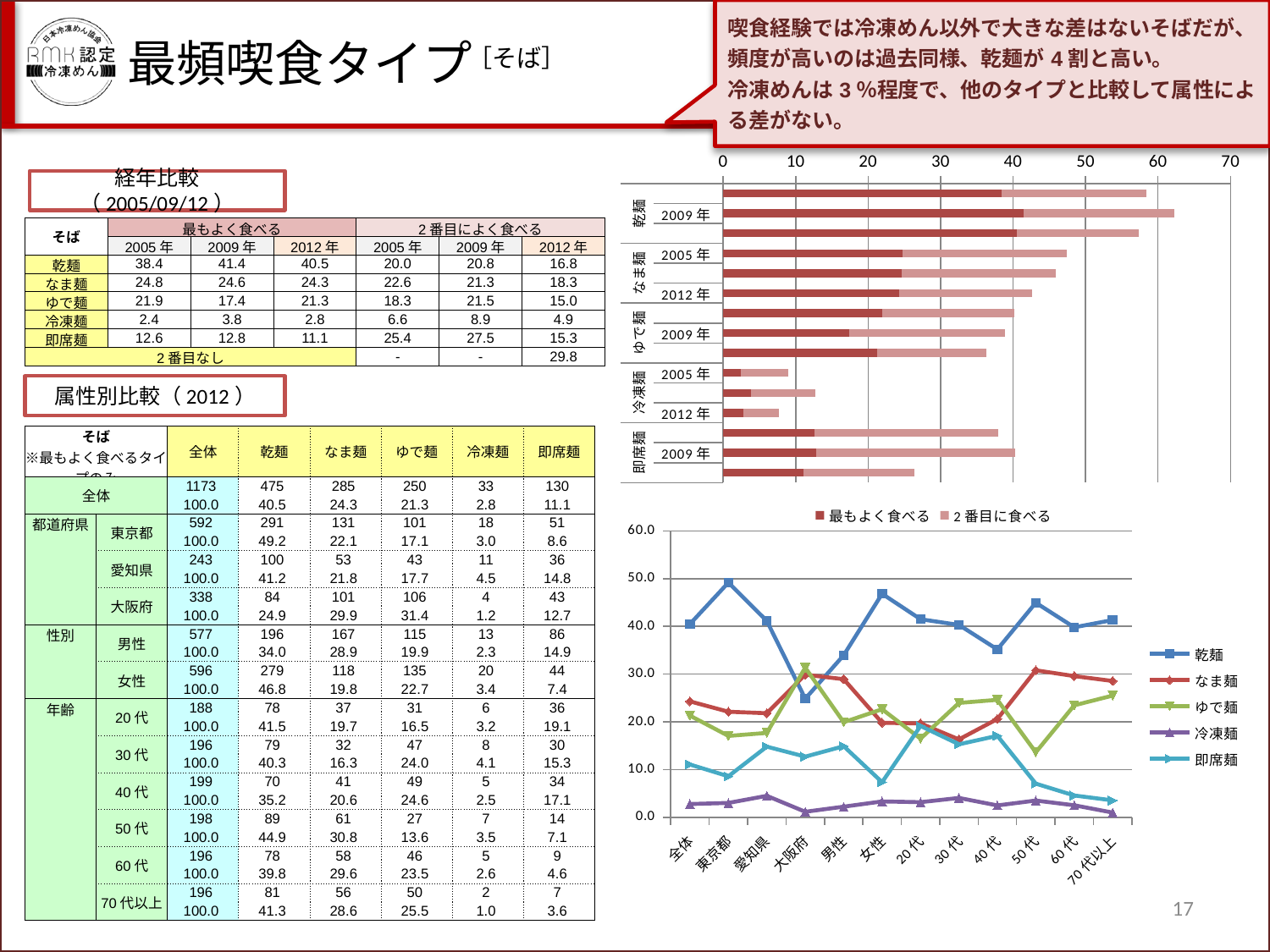

喫食経験では冷凍めん以外で大きな差はないそばだが、頻度が高いのは過去同様、乾麺が4割と高い。
冷凍めんは3％程度で、他のタイプと比較して属性による差がない。
最頻喫食タイプ
［そば］

### Chart

| Category | 最もよく食べる | 2番目に食べる |
|---|---|---|
| 2005年 | 38.4 | 20.0 |
| 2009年 | 41.4 | 20.8 |
| 2012年 | 40.5 | 16.8 |
| 2005年 | 24.8 | 22.6 |
| 2009年 | 24.6 | 21.3 |
| 2012年 | 24.3 | 18.3 |
| 2005年 | 21.9 | 18.3 |
| 2009年 | 17.4 | 21.5 |
| 2012年 | 21.3 | 15.0 |
| 2005年 | 2.4 | 6.6 |
| 2009年 | 3.8 | 8.9 |
| 2012年 | 2.8 | 4.9 |
| 2005年 | 12.6 | 25.4 |
| 2009年 | 12.8 | 27.5 |
| 2012年 | 11.1 | 15.3 |
経年比較（2005/09/12）
| そば | 最もよく食べる |  |  | 2番目によく食べる |  |  |
| --- | --- | --- | --- | --- | --- | --- |
|  | 2005年 | 2009年 | 2012年 | 2005年 | 2009年 | 2012年 |
| 乾麺 | 38.4 | 41.4 | 40.5 | 20.0 | 20.8 | 16.8 |
| なま麺 | 24.8 | 24.6 | 24.3 | 22.6 | 21.3 | 18.3 |
| ゆで麺 | 21.9 | 17.4 | 21.3 | 18.3 | 21.5 | 15.0 |
| 冷凍麺 | 2.4 | 3.8 | 2.8 | 6.6 | 8.9 | 4.9 |
| 即席麺 | 12.6 | 12.8 | 11.1 | 25.4 | 27.5 | 15.3 |
| 2番目なし |  |  |  | - | - | 29.8 |
属性別比較（2012）
| そば ※最もよく食べるタイプのみ |  | 全体 | 乾麺 | なま麺 | ゆで麺 | 冷凍麺 | 即席麺 |
| --- | --- | --- | --- | --- | --- | --- | --- |
| 全体 |  | 1173 | 475 | 285 | 250 | 33 | 130 |
|  |  | 100.0 | 40.5 | 24.3 | 21.3 | 2.8 | 11.1 |
| 都道府県 | 東京都 | 592 | 291 | 131 | 101 | 18 | 51 |
|  |  | 100.0 | 49.2 | 22.1 | 17.1 | 3.0 | 8.6 |
|  | 愛知県 | 243 | 100 | 53 | 43 | 11 | 36 |
|  |  | 100.0 | 41.2 | 21.8 | 17.7 | 4.5 | 14.8 |
|  | 大阪府 | 338 | 84 | 101 | 106 | 4 | 43 |
|  |  | 100.0 | 24.9 | 29.9 | 31.4 | 1.2 | 12.7 |
| 性別 | 男性 | 577 | 196 | 167 | 115 | 13 | 86 |
|  |  | 100.0 | 34.0 | 28.9 | 19.9 | 2.3 | 14.9 |
|  | 女性 | 596 | 279 | 118 | 135 | 20 | 44 |
|  |  | 100.0 | 46.8 | 19.8 | 22.7 | 3.4 | 7.4 |
| 年齢 | 20代 | 188 | 78 | 37 | 31 | 6 | 36 |
|  |  | 100.0 | 41.5 | 19.7 | 16.5 | 3.2 | 19.1 |
|  | 30代 | 196 | 79 | 32 | 47 | 8 | 30 |
|  |  | 100.0 | 40.3 | 16.3 | 24.0 | 4.1 | 15.3 |
|  | 40代 | 199 | 70 | 41 | 49 | 5 | 34 |
|  |  | 100.0 | 35.2 | 20.6 | 24.6 | 2.5 | 17.1 |
|  | 50代 | 198 | 89 | 61 | 27 | 7 | 14 |
|  |  | 100.0 | 44.9 | 30.8 | 13.6 | 3.5 | 7.1 |
|  | 60代 | 196 | 78 | 58 | 46 | 5 | 9 |
|  |  | 100.0 | 39.8 | 29.6 | 23.5 | 2.6 | 4.6 |
|  | 70代以上 | 196 | 81 | 56 | 50 | 2 | 7 |
|  |  | 100.0 | 41.3 | 28.6 | 25.5 | 1.0 | 3.6 |

### Chart

| Category | 乾麺 | なま麺 | ゆで麺 | 冷凍麺 | 即席麺 |
|---|---|---|---|---|---|
| 全体 | 40.49445865302638 | 24.296675191815854 | 21.312872975277067 | 2.8132992327365742 | 11.082693947144074 |
| 東京都 | 49.155405405405396 | 22.12837837837838 | 17.06081081081081 | 3.0405405405405412 | 8.614864864864865 |
| 愛知県 | 41.1522633744856 | 21.810699588477334 | 17.695473251028787 | 4.526748971193416 | 14.81481481481482 |
| 大阪府 | 24.85207100591716 | 29.881656804733705 | 31.360946745562106 | 1.183431952662722 | 12.721893491124261 |
| 男性 | 33.968804159445355 | 28.942807625649912 | 19.93067590987869 | 2.253032928942808 | 14.904679376083187 |
| 女性 | 46.812080536912745 | 19.798657718120786 | 22.651006711409398 | 3.3557046979865772 | 7.3825503355704685 |
| 20代 | 41.489361702127646 | 19.680851063829795 | 16.48936170212764 | 3.1914893617021276 | 19.148936170212767 |
| 30代 | 40.306122448979636 | 16.326530612244888 | 23.979591836734667 | 4.081632653061231 | 15.306122448979592 |
| 40代 | 35.17587939698499 | 20.603015075376884 | 24.623115577889447 | 2.512562814070352 | 17.085427135678366 |
| 50代 | 44.94949494949495 | 30.808080808080806 | 13.636363636363635 | 3.5353535353535337 | 7.07070707070707 |
| 60代 | 39.79591836734698 | 29.591836734693878 | 23.469387755102026 | 2.5510204081632626 | 4.591836734693882 |
| 70代以上 | 41.3265306122449 | 28.57142857142857 | 25.510204081632654 | 1.0204081632653061 | 3.5714285714285707 |
17